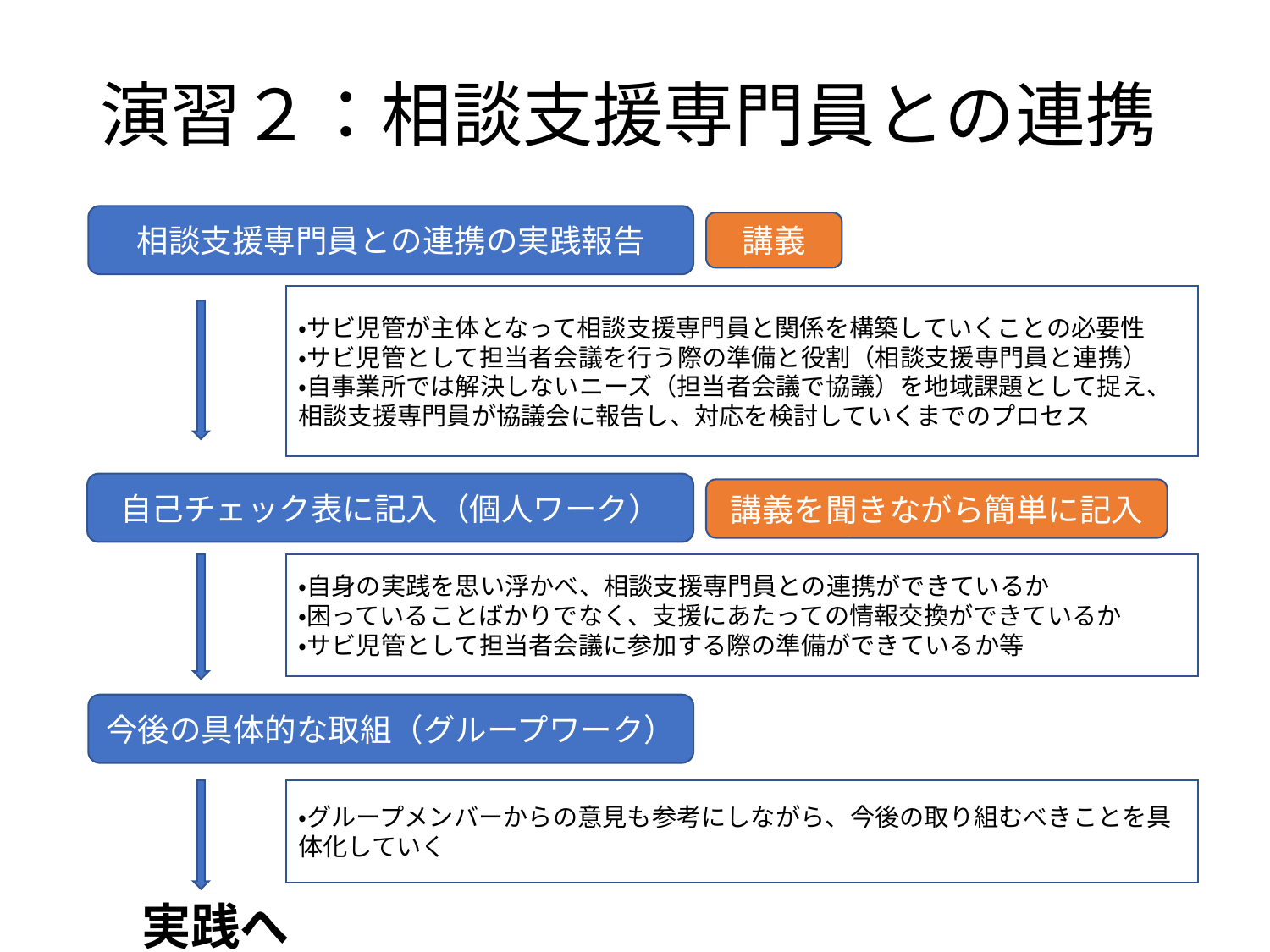

# 演習２：相談支援専門員との連携
相談支援専門員との連携の実践報告
講義
・サビ児管が主体となって相談支援専門員と関係を構築していくことの必要性
・サビ児管として担当者会議を行う際の準備と役割（相談支援専門員と連携）
・自事業所では解決しないニーズ（担当者会議で協議）を地域課題として捉え、相談支援専門員が協議会に報告し、対応を検討していくまでのプロセス

自己チェック表に記入（個人ワーク）
講義を聞きながら簡単に記入

・自身の実践を思い浮かべ、相談支援専門員との連携ができているか
・困っていることばかりでなく、支援にあたっての情報交換ができているか
・サビ児管として担当者会議に参加する際の準備ができているか等
今後の具体的な取組（グループワーク）

・グループメンバーからの意見も参考にしながら、今後の取り組むべきことを具体化していく
実践へ